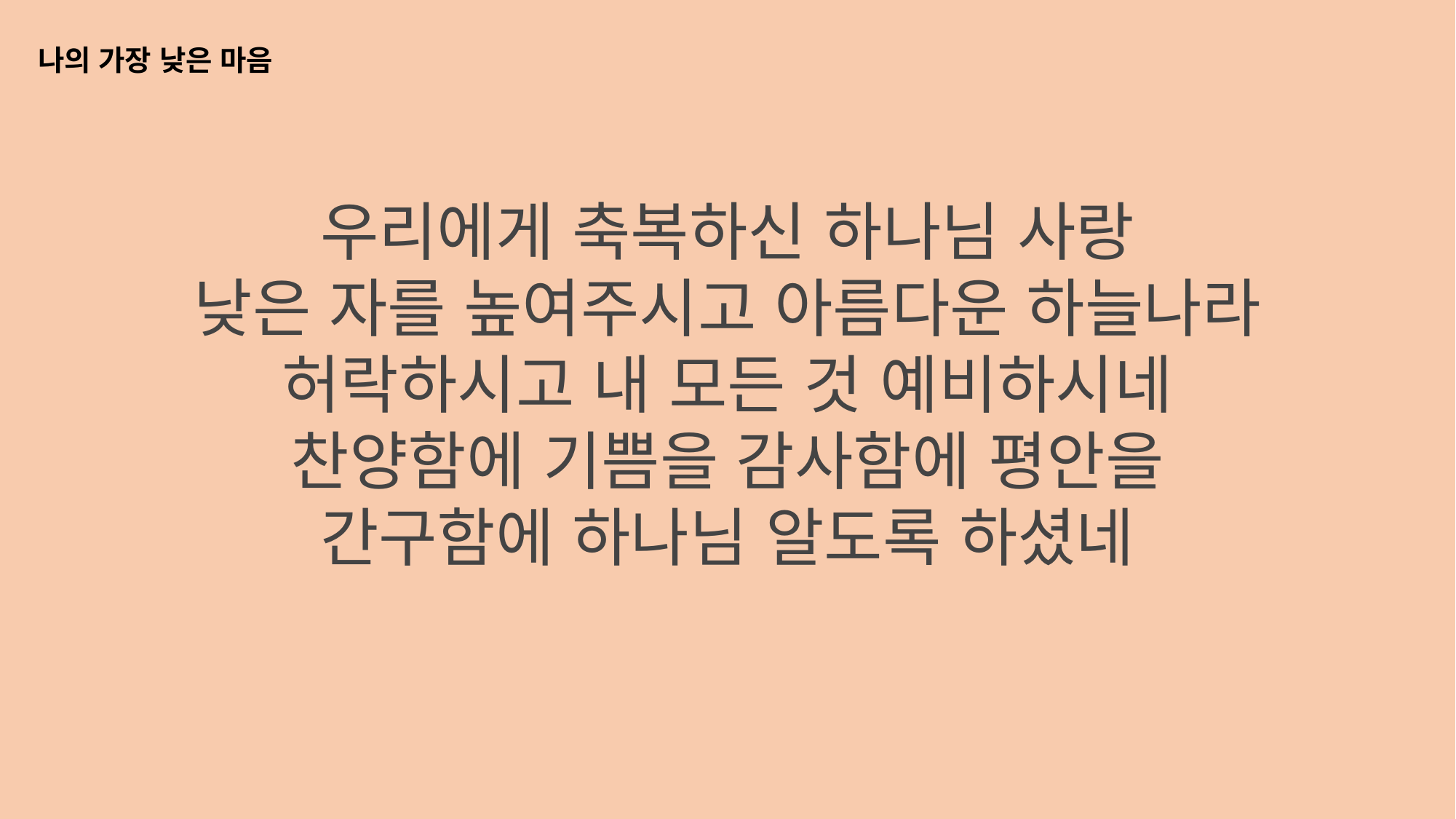

나의 가장 낮은 마음
우리에게 축복하신 하나님 사랑
낮은 자를 높여주시고 아름다운 하늘나라
허락하시고 내 모든 것 예비하시네
찬양함에 기쁨을 감사함에 평안을
간구함에 하나님 알도록 하셨네